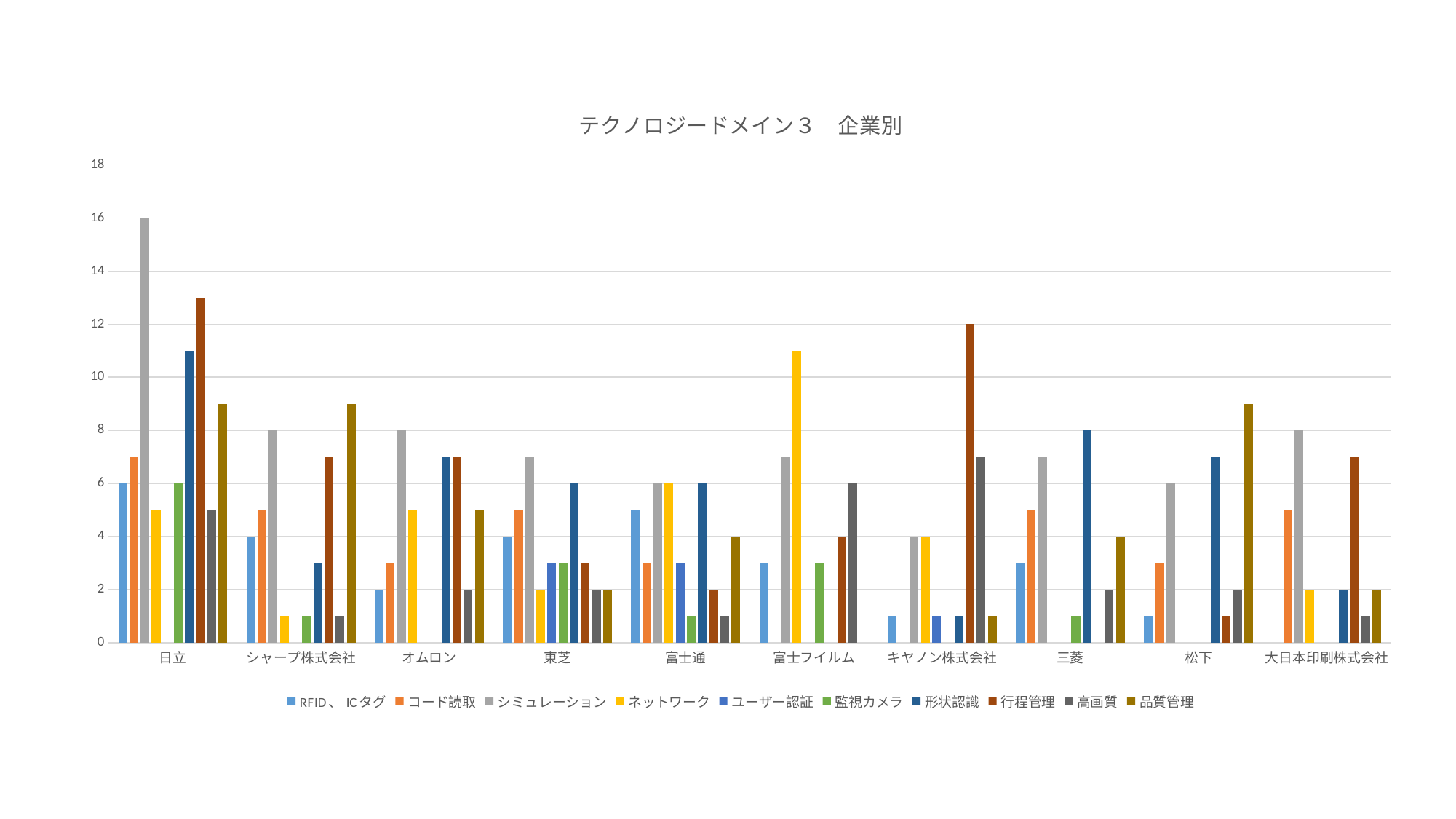

### Chart: テクノロジードメイン３　企業別

| Category | RFID、ICタグ | コード読取 | シミュレーション | ネットワーク | ユーザー認証 | 監視カメラ | 形状認識 | 行程管理 | 高画質 | 品質管理 |
|---|---|---|---|---|---|---|---|---|---|---|
| 日立 | 6.0 | 7.0 | 16.0 | 5.0 | None | 6.0 | 11.0 | 13.0 | 5.0 | 9.0 |
| シャープ株式会社 | 4.0 | 5.0 | 8.0 | 1.0 | None | 1.0 | 3.0 | 7.0 | 1.0 | 9.0 |
| オムロン | 2.0 | 3.0 | 8.0 | 5.0 | None | None | 7.0 | 7.0 | 2.0 | 5.0 |
| 東芝 | 4.0 | 5.0 | 7.0 | 2.0 | 3.0 | 3.0 | 6.0 | 3.0 | 2.0 | 2.0 |
| 富士通 | 5.0 | 3.0 | 6.0 | 6.0 | 3.0 | 1.0 | 6.0 | 2.0 | 1.0 | 4.0 |
| 富士フイルム | 3.0 | None | 7.0 | 11.0 | None | 3.0 | None | 4.0 | 6.0 | None |
| キヤノン株式会社 | 1.0 | None | 4.0 | 4.0 | 1.0 | None | 1.0 | 12.0 | 7.0 | 1.0 |
| 三菱 | 3.0 | 5.0 | 7.0 | None | None | 1.0 | 8.0 | None | 2.0 | 4.0 |
| 松下 | 1.0 | 3.0 | 6.0 | None | None | None | 7.0 | 1.0 | 2.0 | 9.0 |
| 大日本印刷株式会社 | None | 5.0 | 8.0 | 2.0 | None | None | 2.0 | 7.0 | 1.0 | 2.0 |